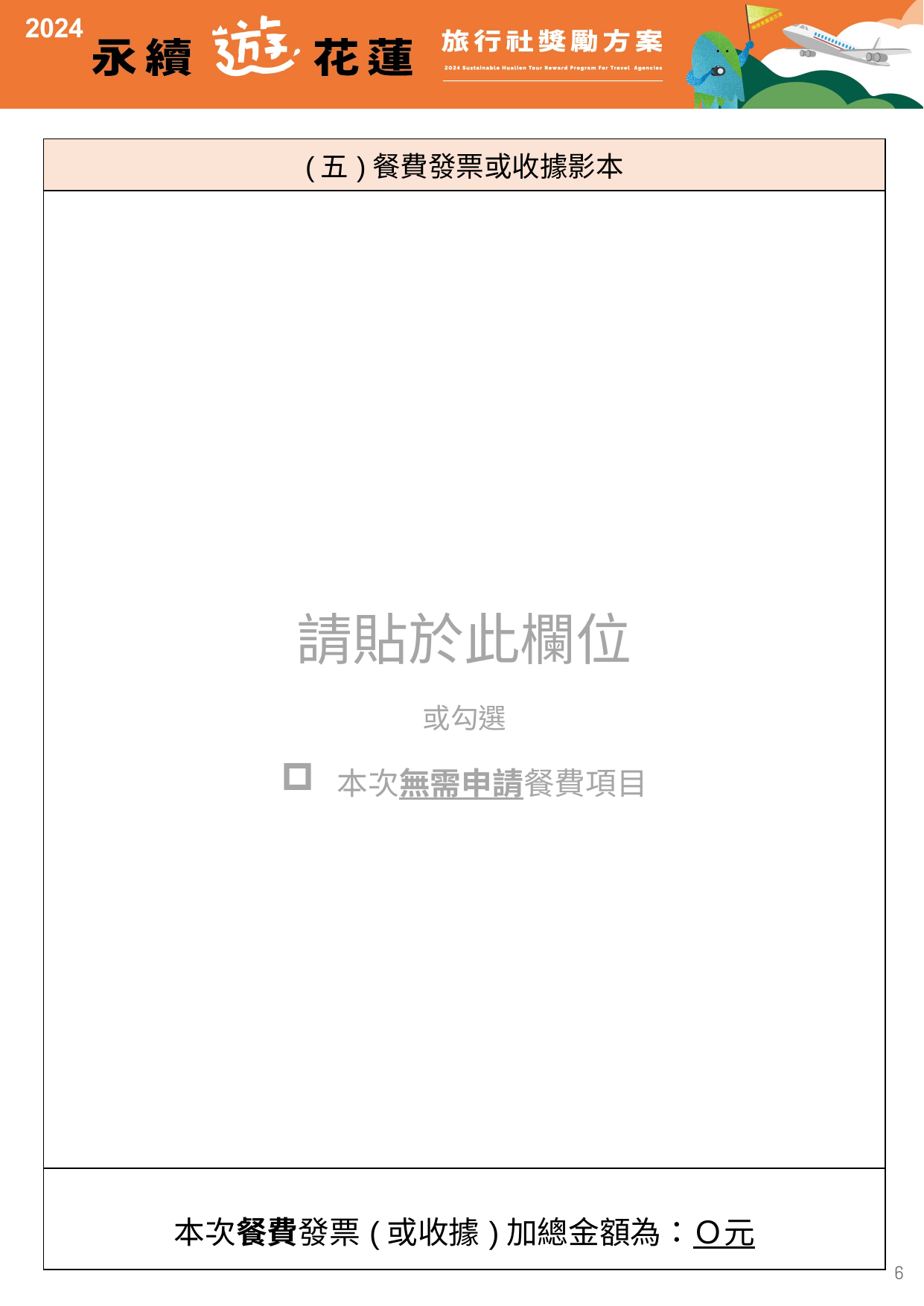

| (五)餐費發票或收據影本 |
| --- |
| 請貼於此欄位 或勾選 本次無需申請餐費項目 |
| 本次餐費發票(或收據)加總金額為：Ｏ元 |
6